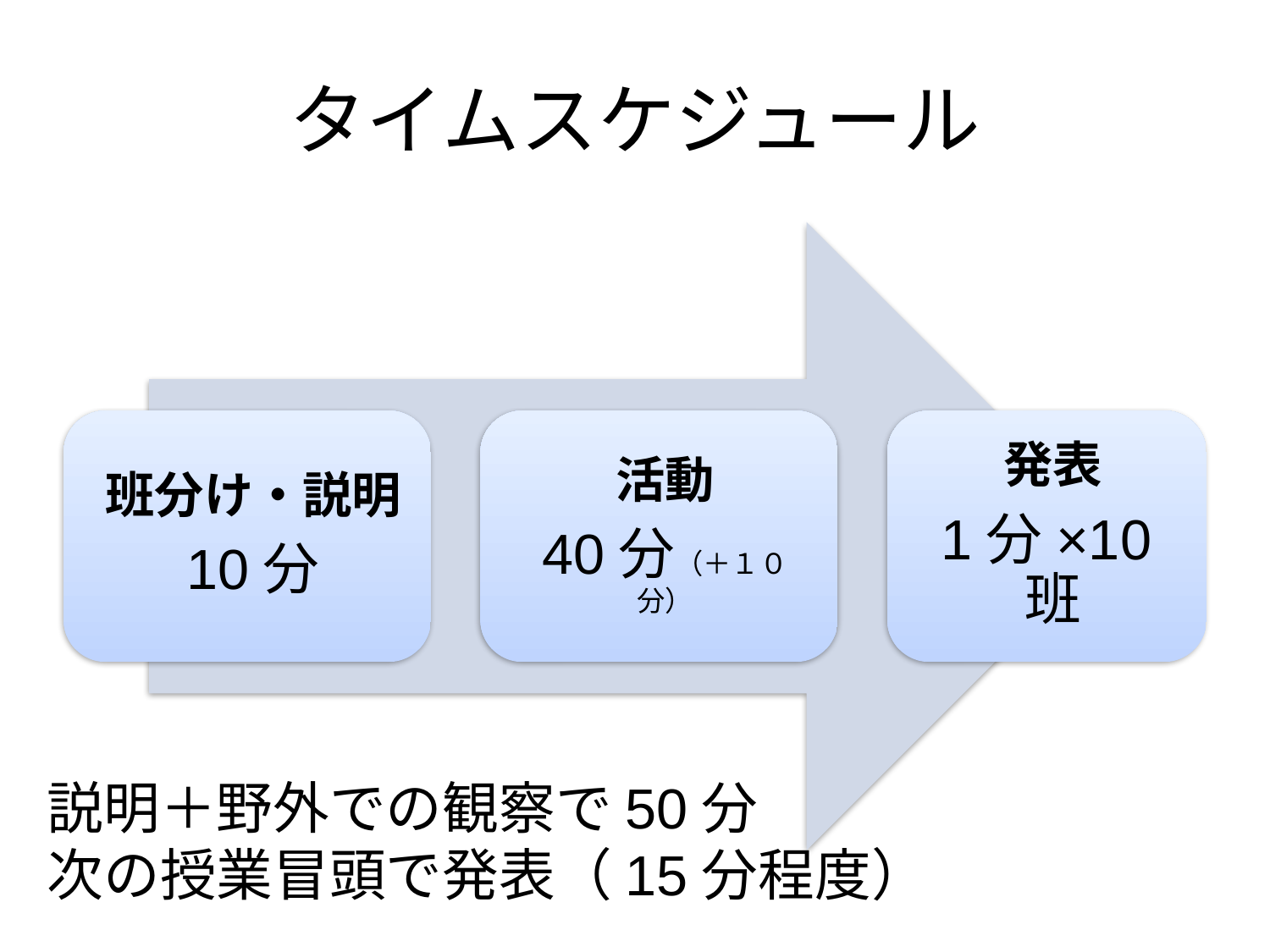

# タイムスケジュール
班分け・説明
10分
活動
40分（＋１０分）
発表
1分×10班
説明＋野外での観察で50分
次の授業冒頭で発表（15分程度）